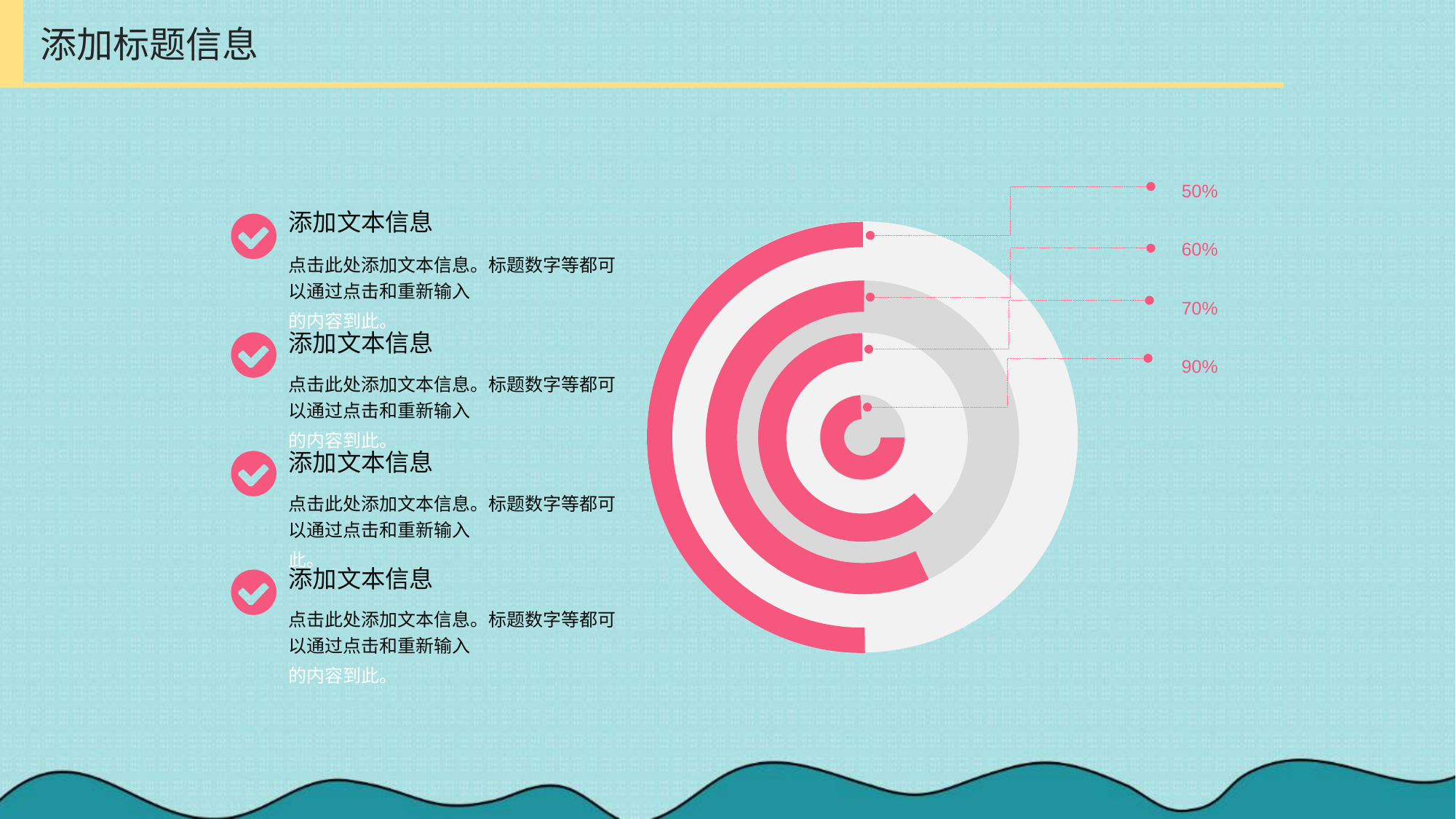

添加标题信息

50%
添加文本信息

点击此处添加文本信息。标题数字等都可以通过点击和重新输入
的内容到此。
添加文本信息

点击此处添加文本信息。标题数字等都可以通过点击和重新输入
的内容到此。
添加文本信息

点击此处添加文本信息。标题数字等都可以通过点击和重新输入
此。
添加文本信息

点击此处添加文本信息。标题数字等都可以通过点击和重新输入
的内容到此。

60%

70%

90%